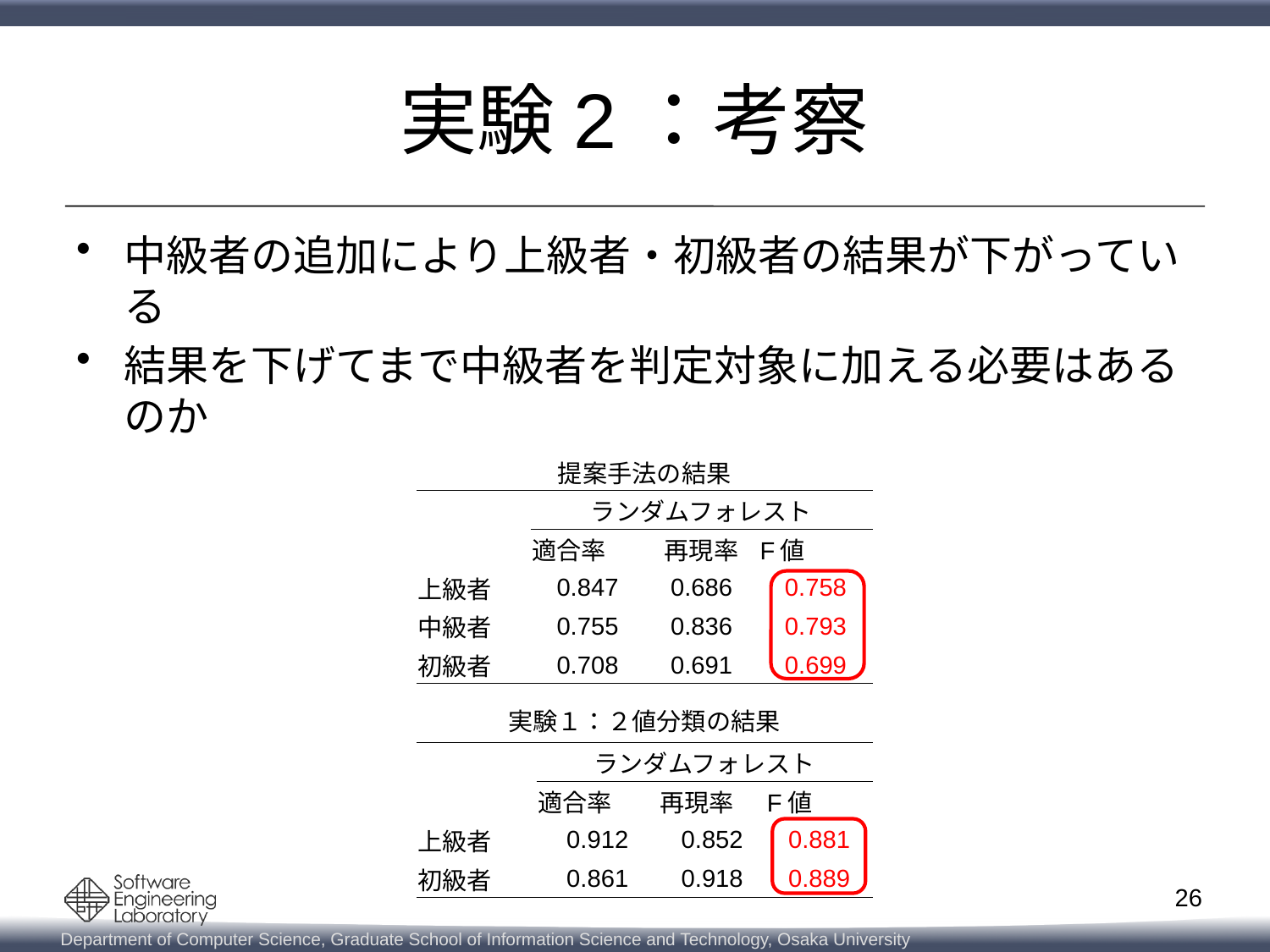

# 実験2：考察
中級者の追加により上級者・初級者の結果が下がっている
結果を下げてまで中級者を判定対象に加える必要はあるのか
| 提案手法の結果 |  |  |  |
| --- | --- | --- | --- |
|  | ランダムフォレスト |  |  |
|  | 適合率 | 再現率 | F値 |
| 上級者 | 0.847 | 0.686 | 0.758 |
| 中級者 | 0.755 | 0.836 | 0.793 |
| 初級者 | 0.708 | 0.691 | 0.699 |

実験１：２値分類の結果
|  | ランダムフォレスト |  |  |
| --- | --- | --- | --- |
|  | 適合率 | 再現率 | F値 |
| 上級者 | 0.912 | 0.852 | 0.881 |
| 初級者 | 0.861 | 0.918 | 0.889 |

26